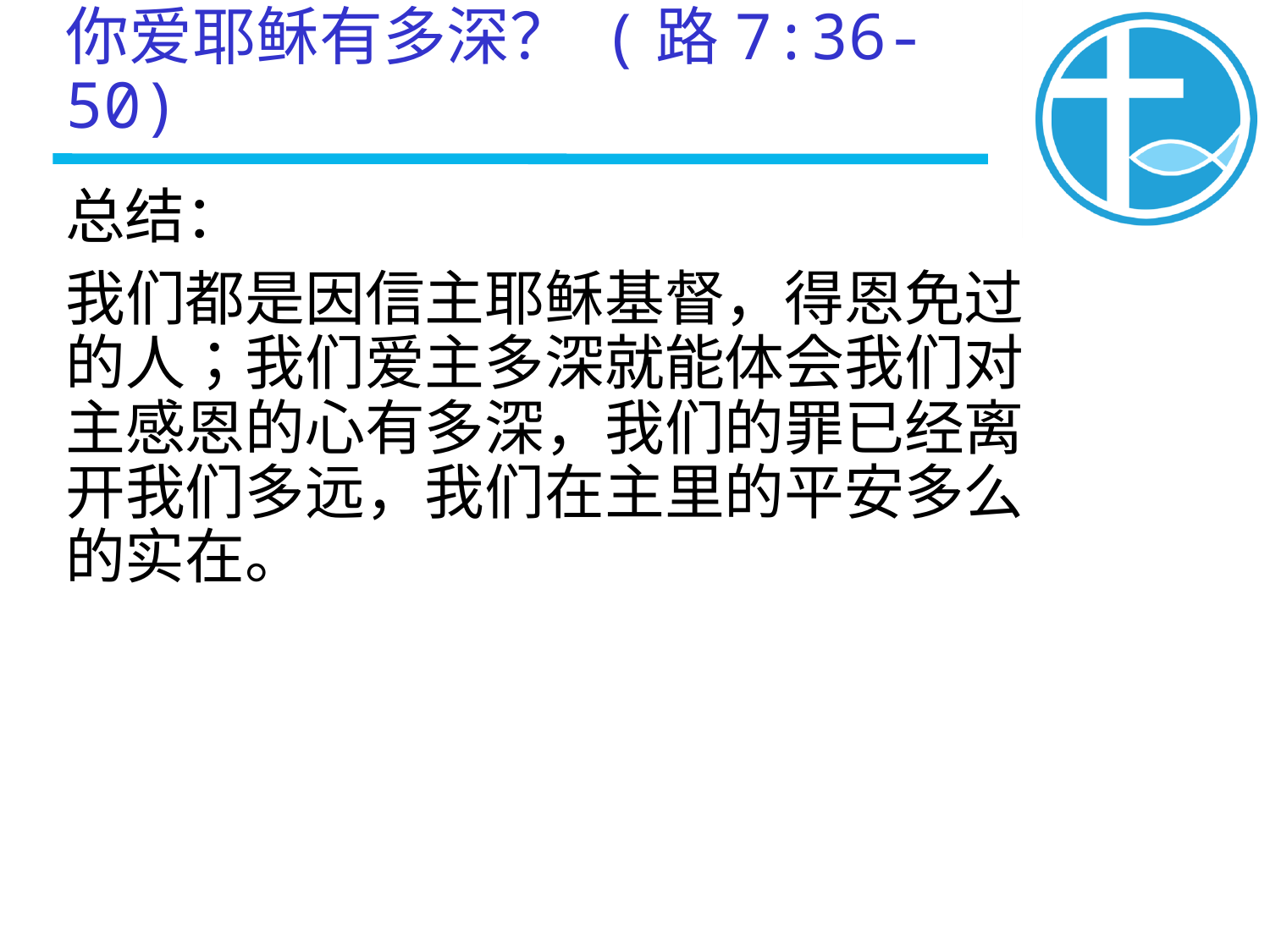

你爱耶稣有多深？ (路7:36-50)
总结：
我们都是因信主耶稣基督，得恩免过的人；我们爱主多深就能体会我们对主感恩的心有多深，我们的罪已经离开我们多远，我们在主里的平安多么的实在。